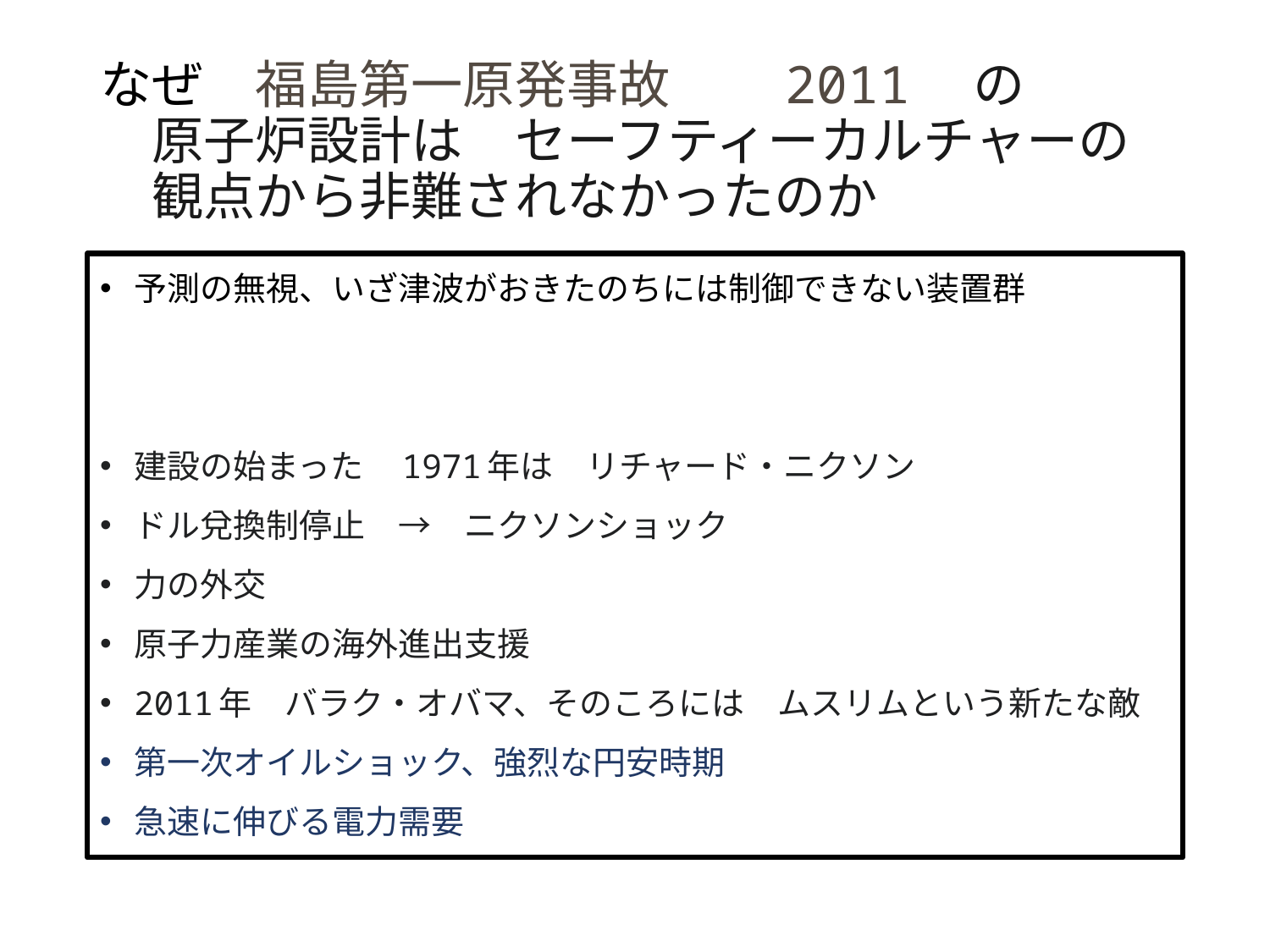

# なぜ　福島第一原発事故　　2011　の　　　原子炉設計は　セーフティーカルチャーの　観点から非難されなかったのか
予測の無視、いざ津波がおきたのちには制御できない装置群

建設の始まった　1971年は　リチャード・ニクソン
ドル兌換制停止　→　ニクソンショック
力の外交
原子力産業の海外進出支援
2011年　バラク・オバマ、そのころには　ムスリムという新たな敵
第一次オイルショック、強烈な円安時期
急速に伸びる電力需要